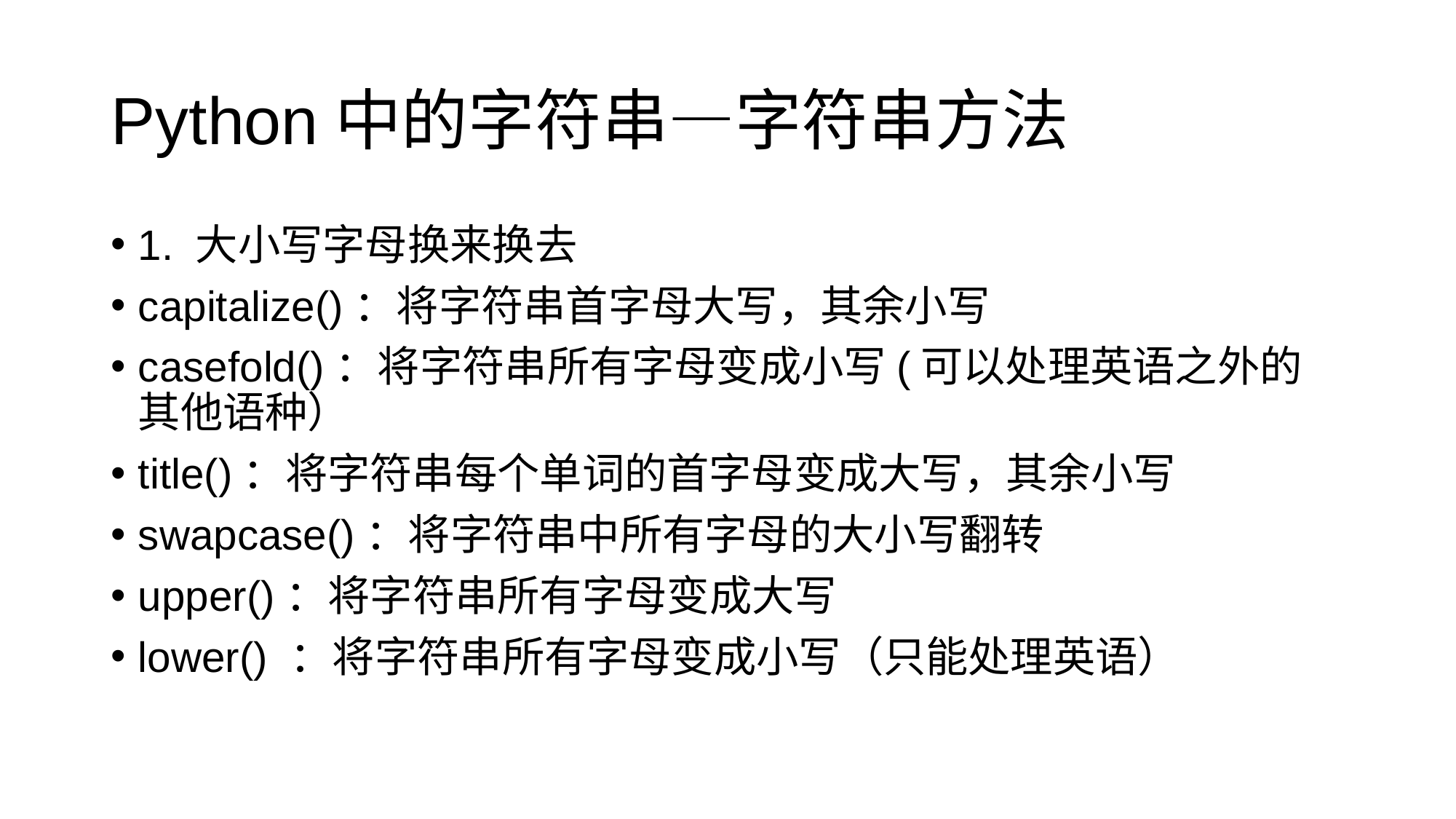

# Python中的字符串—字符串方法
1. 大小写字母换来换去
capitalize()：将字符串首字母大写，其余小写
casefold()：将字符串所有字母变成小写(可以处理英语之外的其他语种）
title()：将字符串每个单词的首字母变成大写，其余小写
swapcase()：将字符串中所有字母的大小写翻转
upper()：将字符串所有字母变成大写
lower() ：将字符串所有字母变成小写（只能处理英语）